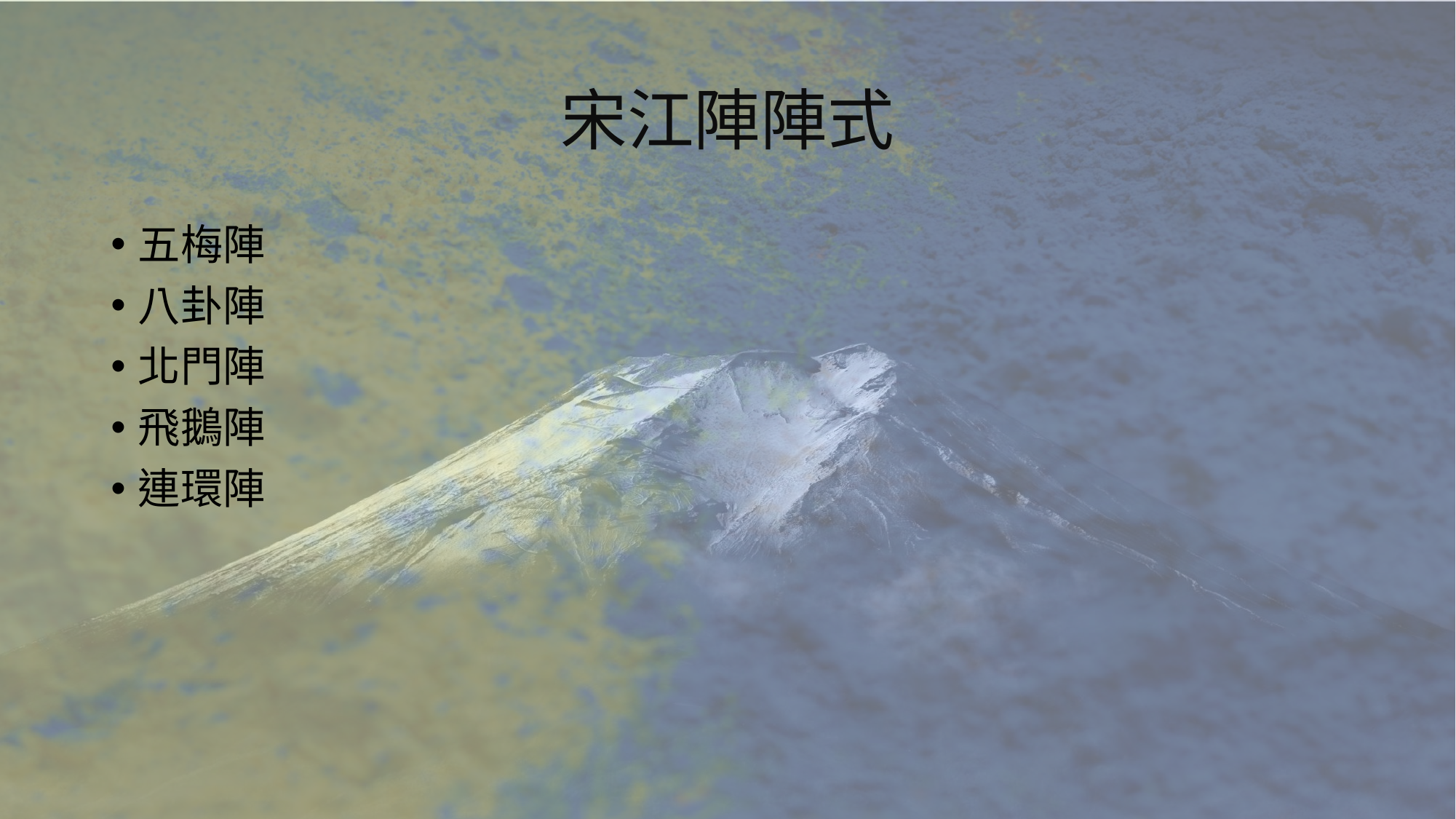

# 宋江陣陣式
五梅陣
八卦陣
北門陣
飛鵝陣
連環陣